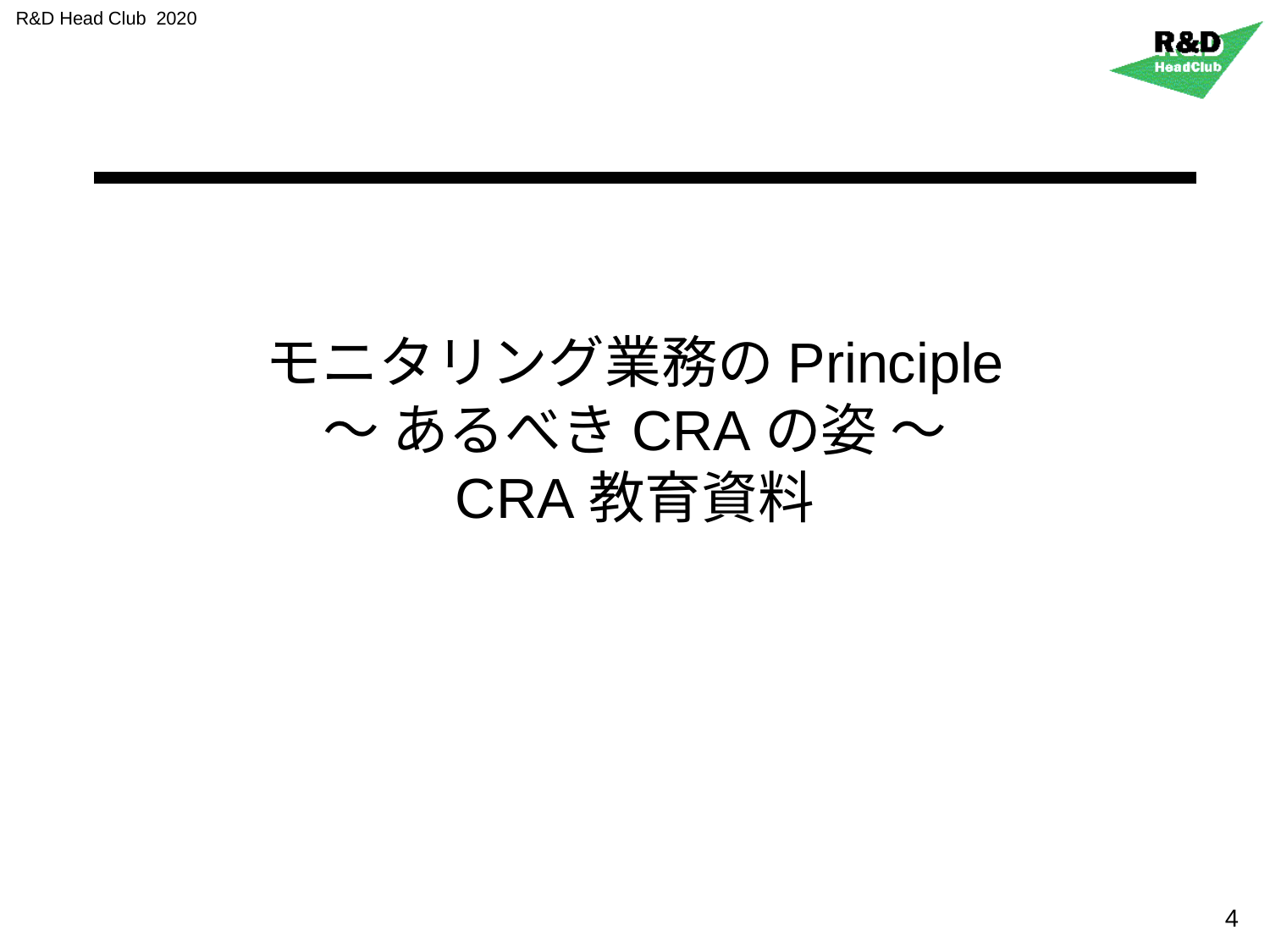

R&D Head Club  2020
# モニタリング業務のPrinciple ～ あるべきCRAの姿 ～ CRA教育資料
4